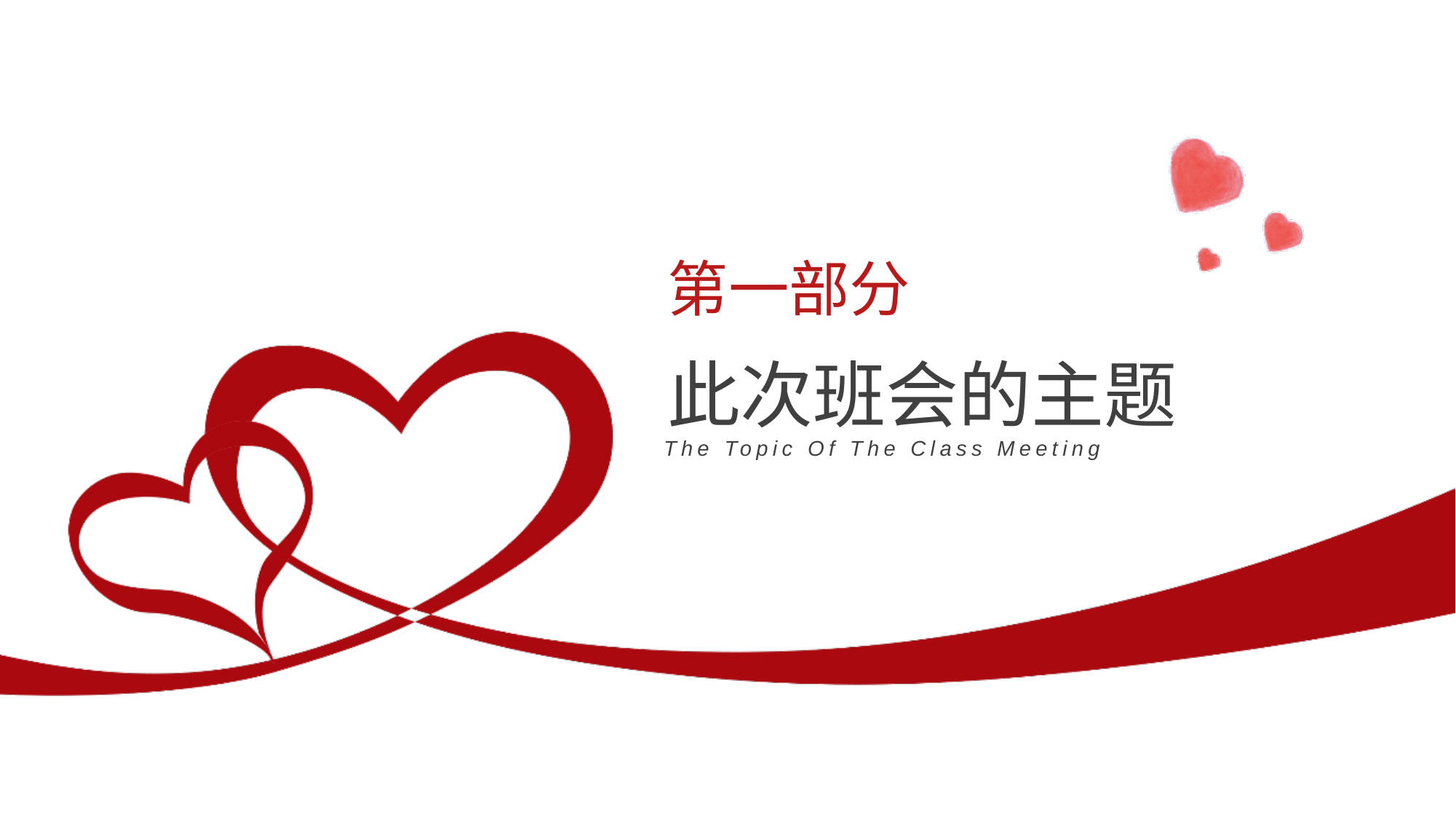

https://www.ypppt.com/
第一部分
此次班会的主题
The Topic Of The Class Meeting